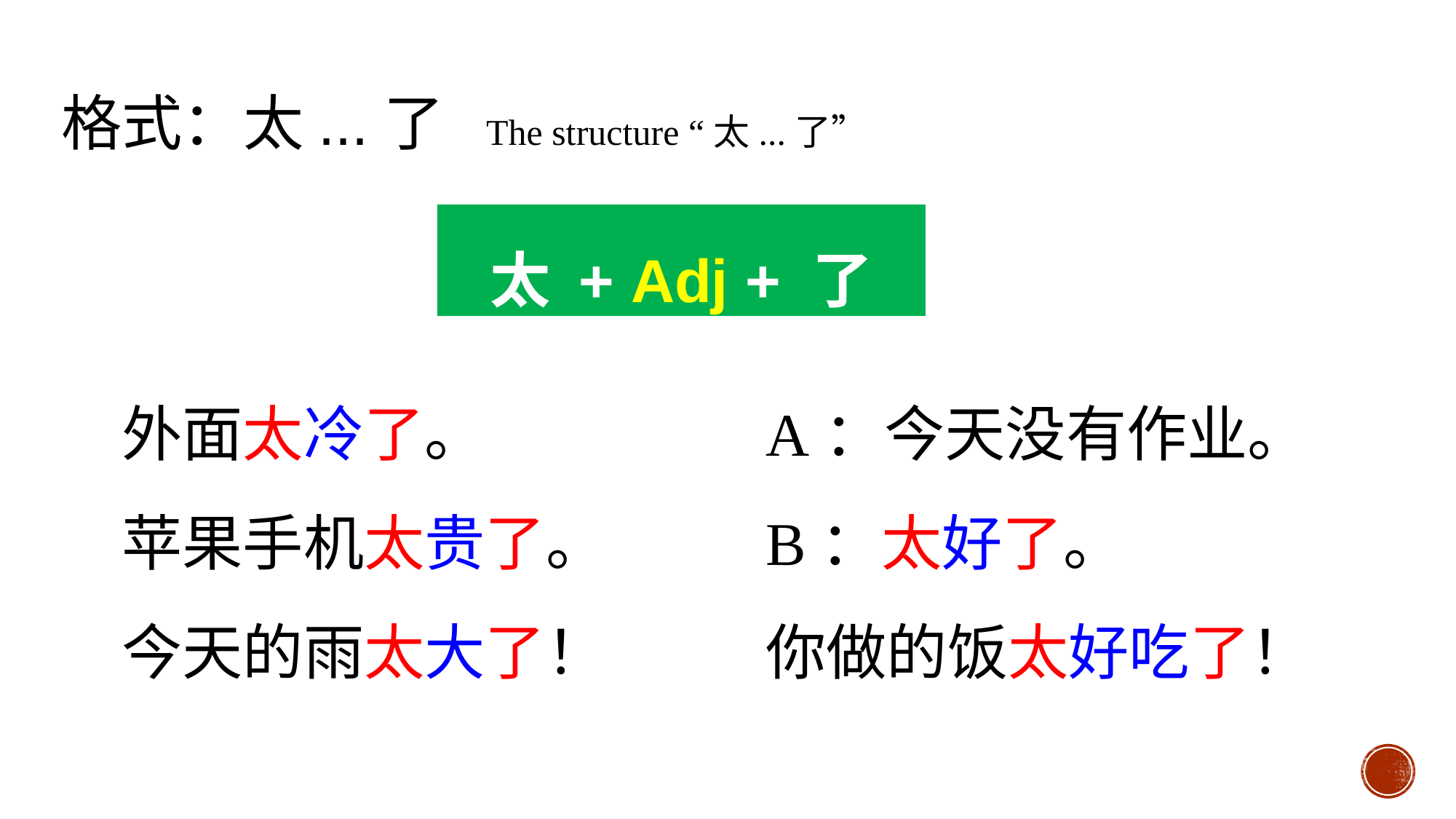

格式：太...了  The structure “太...了”
太 + Adj + 了
外面太冷了。
苹果手机太贵了。
今天的雨太大了！
A：今天没有作业。
B：太好了。
你做的饭太好吃了！